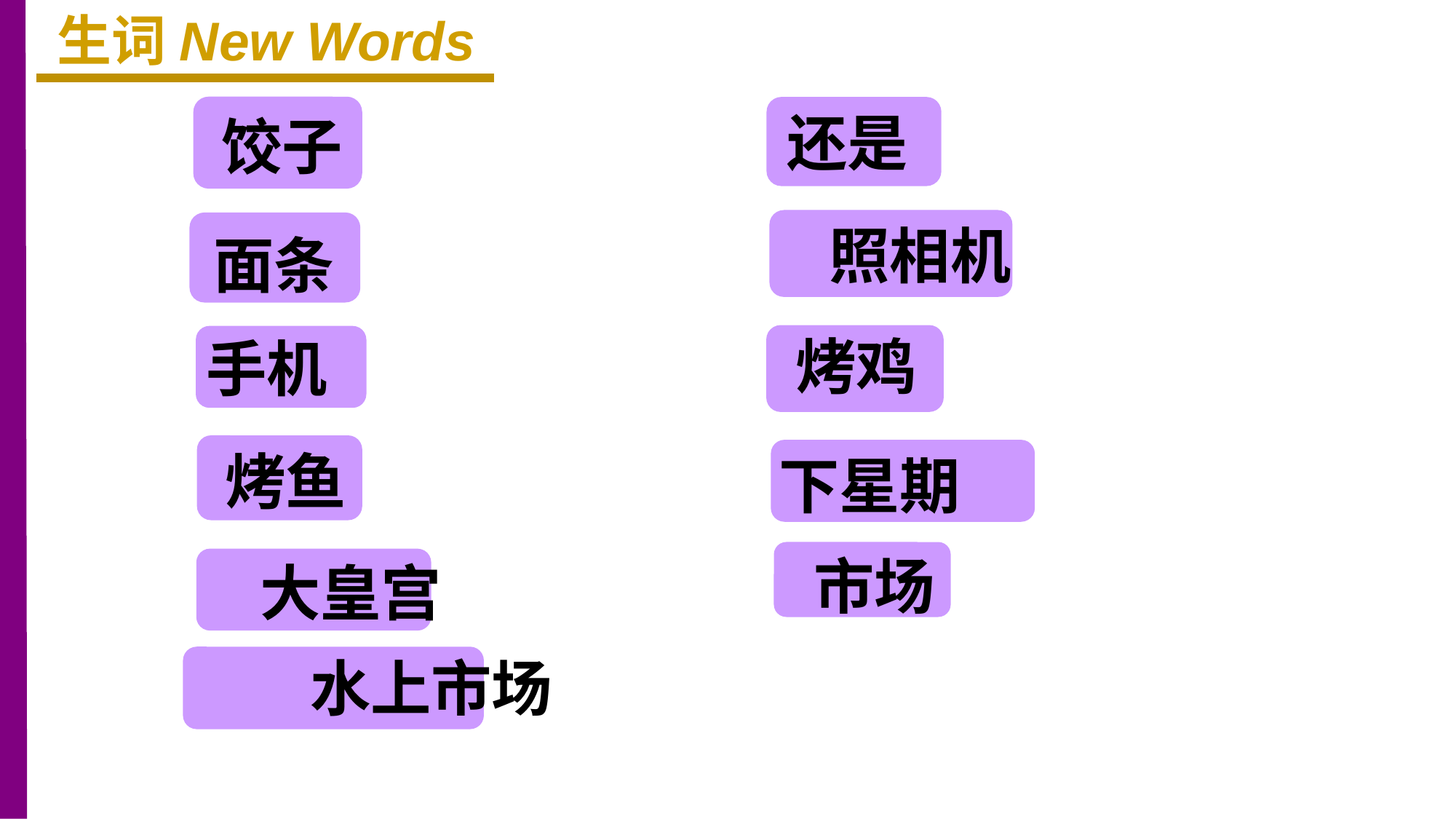

生词New Words

饺子

还是

照相机

面条
烤鸡

手机

烤鱼

下星期

市场

大皇宫
水上市场